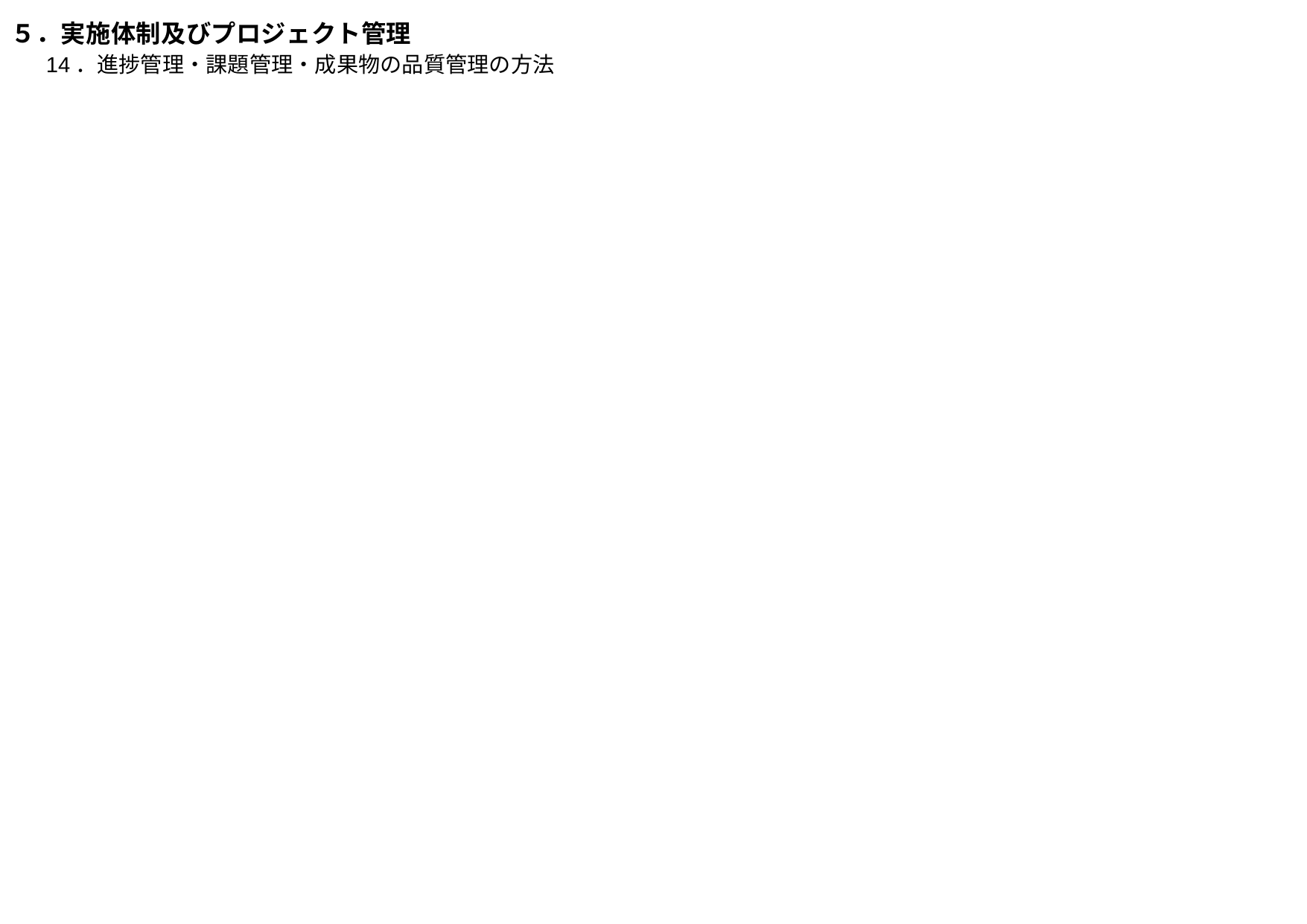

# ５．実施体制及びプロジェクト管理
14．進捗管理・課題管理・成果物の品質管理の方法